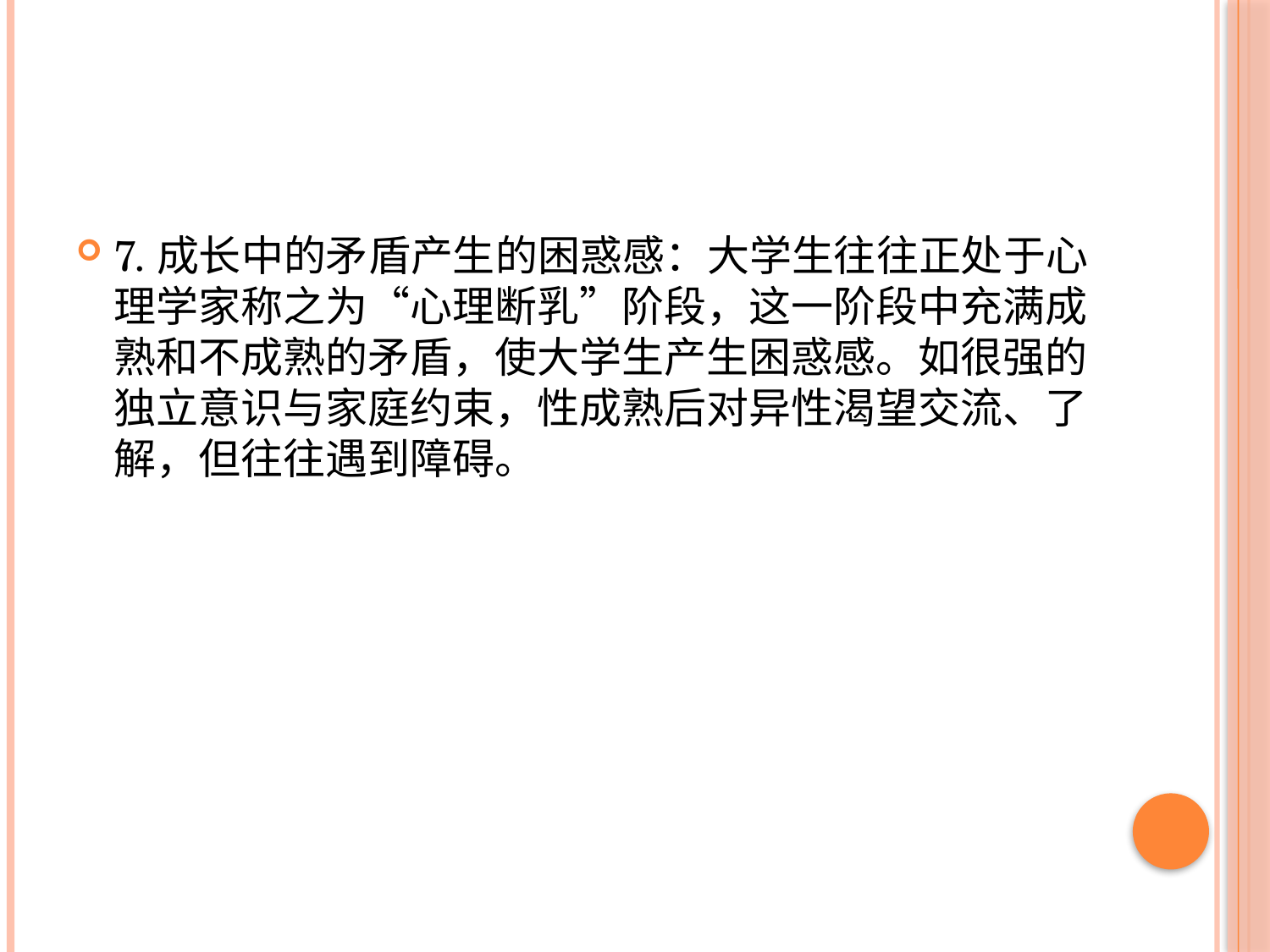

#
7.成长中的矛盾产生的困惑感：大学生往往正处于心理学家称之为“心理断乳”阶段，这一阶段中充满成熟和不成熟的矛盾，使大学生产生困惑感。如很强的独立意识与家庭约束，性成熟后对异性渴望交流、了解，但往往遇到障碍。